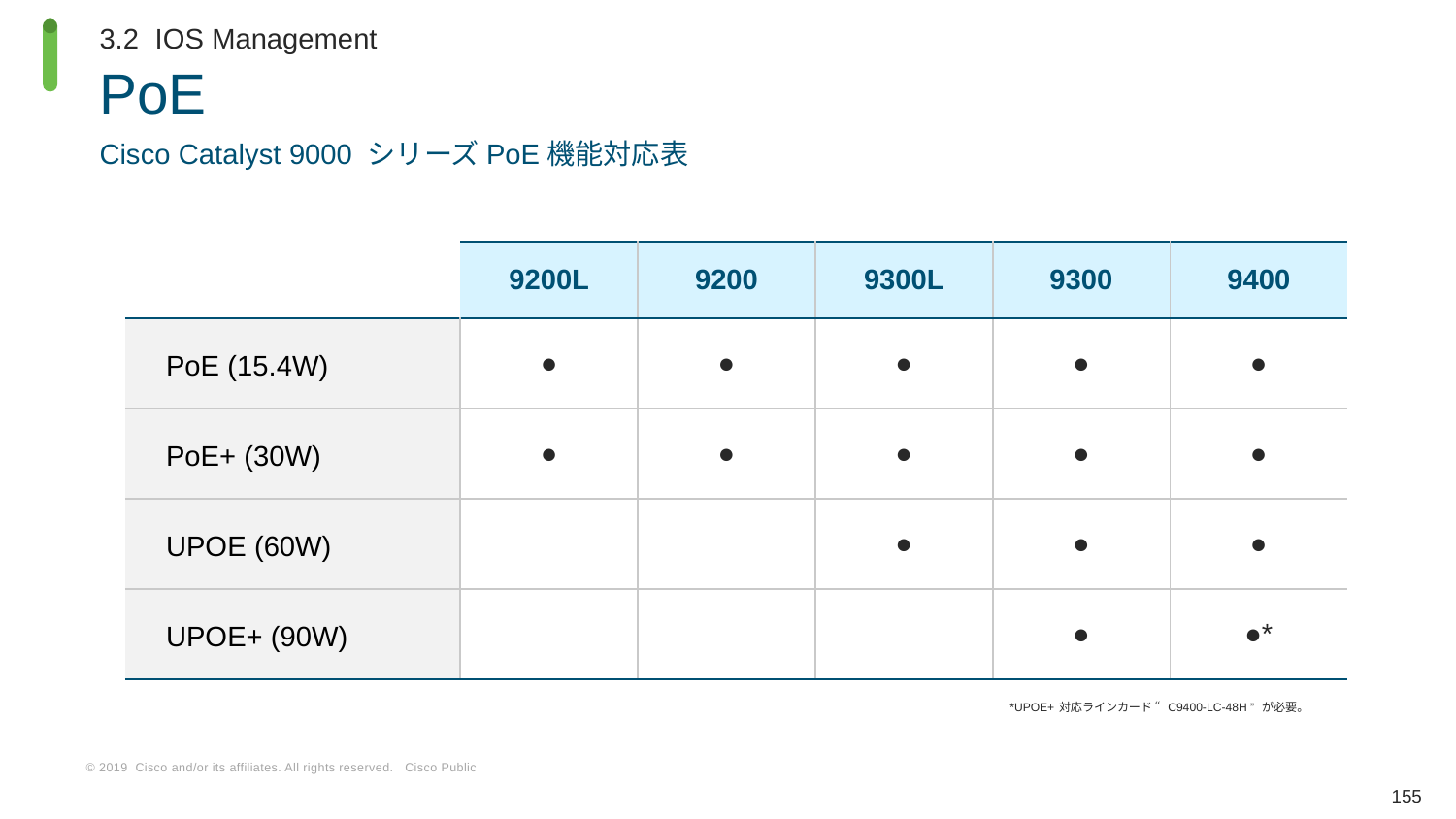

3.2  IOS Management
# PoE
Cisco Catalyst 9000 シリーズPoE機能対応表
|  | 9200L | 9200 | 9300L | 9300 | 9400 |
| --- | --- | --- | --- | --- | --- |
| PoE (15.4W) | ● | ● | ● | ● | ● |
| PoE+ (30W) | ● | ● | ● | ● | ● |
| UPOE (60W) |  |  | ● | ● | ● |
| UPOE+ (90W) |  |  |  | ● | ●\* |
*UPOE+対応ラインカード “ C9400-LC-48H ” が必要。
155